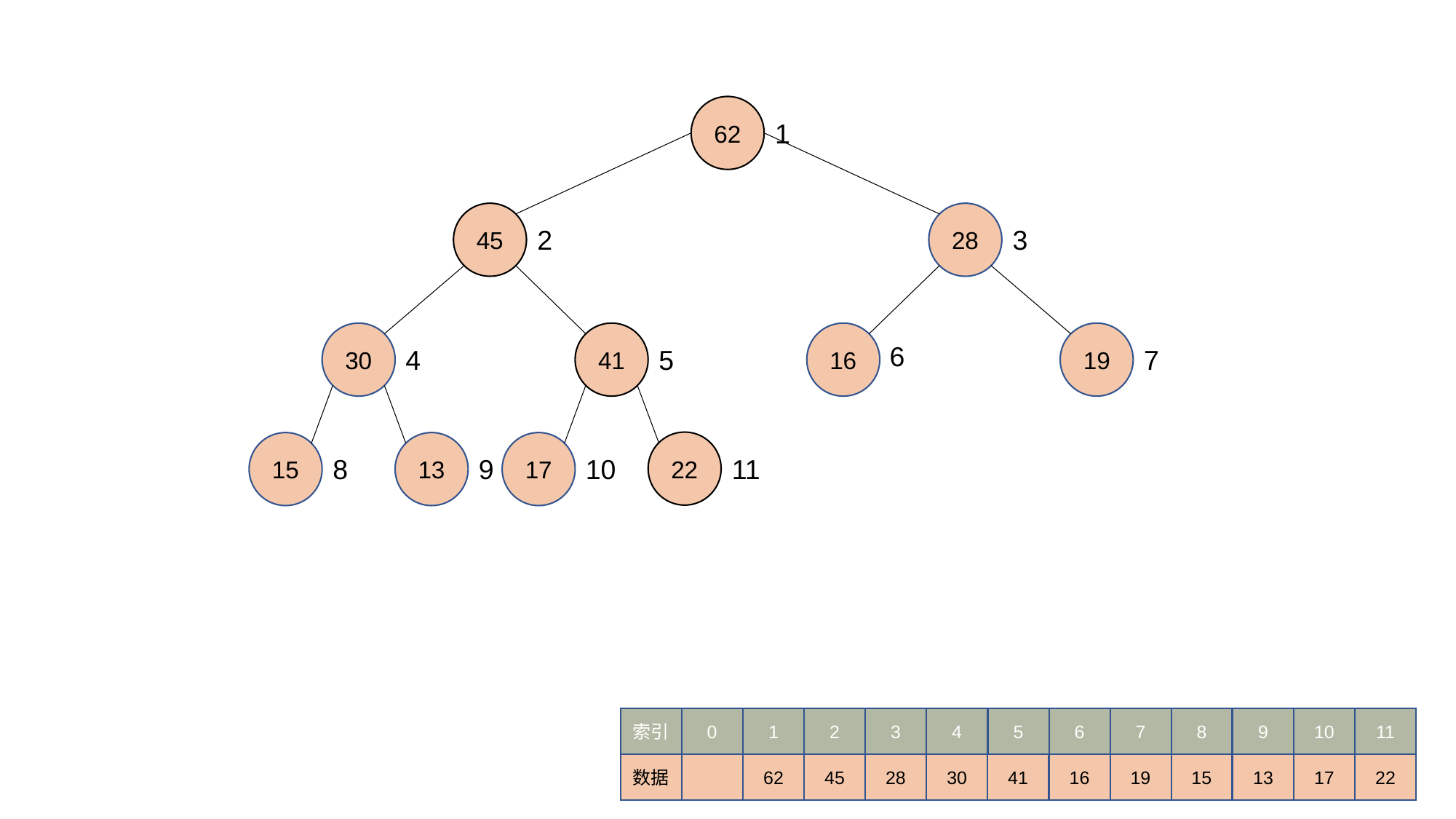

62
1
45
28
2
3
30
41
16
19
6
4
5
7
22
15
13
17
10
11
9
8
索引
0
1
2
3
4
5
6
7
8
9
10
11
数据

62
45
28
30
41
16
19
15
13
17
22